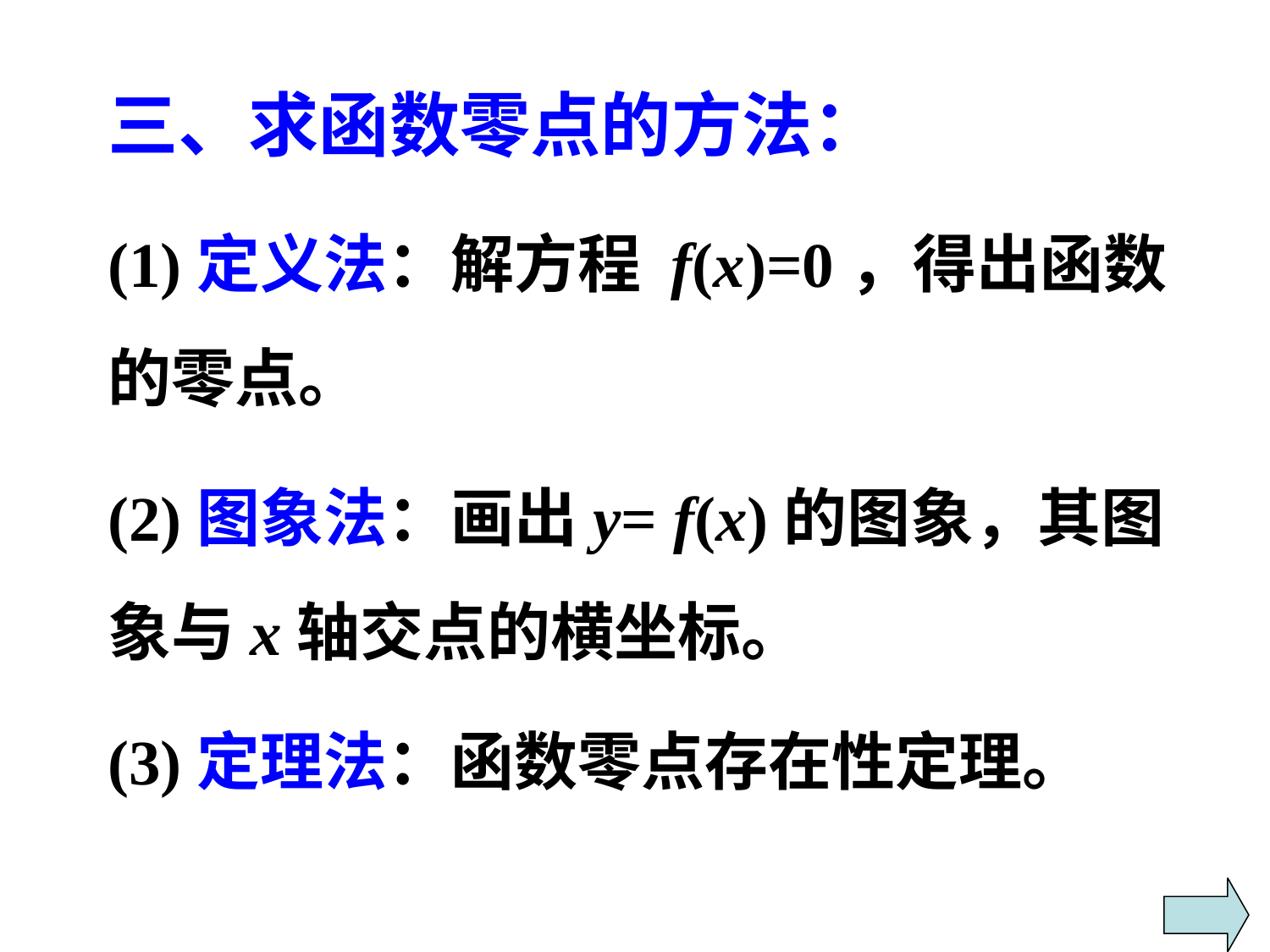

三、求函数零点的方法：
(1)定义法：解方程 f(x)=0，得出函数的零点。
(2)图象法：画出y= f(x)的图象，其图象与x轴交点的横坐标。
(3)定理法：函数零点存在性定理。